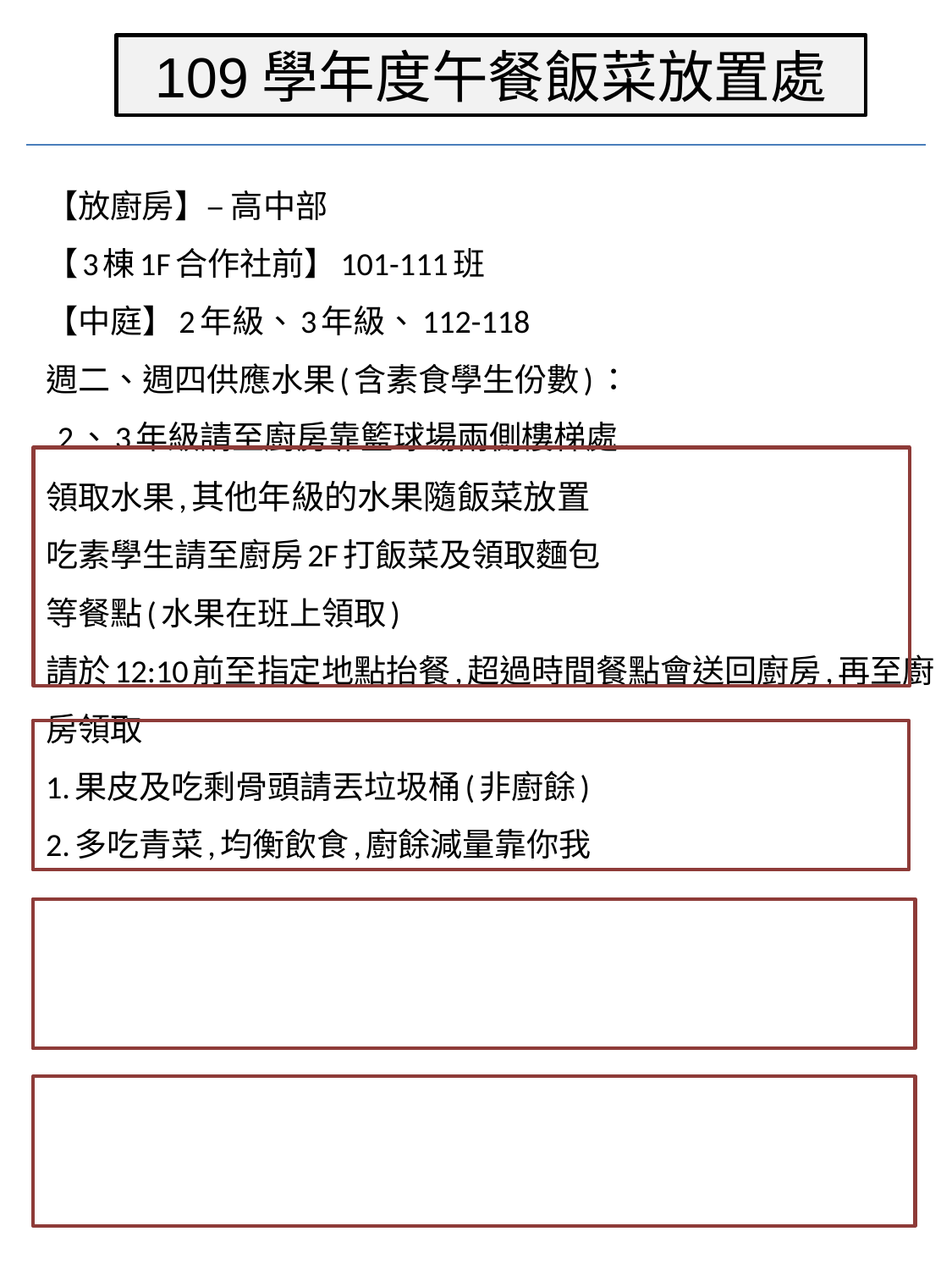

109學年度午餐飯菜放置處
# 【放廚房】– 高中部 【3棟1F合作社前】101-111班 【中庭】2年級、3年級、112-118 週二、週四供應水果(含素食學生份數)： 2、3年級請至廚房靠籃球場兩側樓梯處 領取水果,其他年級的水果隨飯菜放置 吃素學生請至廚房2F打飯菜及領取麵包 等餐點(水果在班上領取) 請於12:10前至指定地點抬餐,超過時間餐點會送回廚房,再至廚房領取 1.果皮及吃剩骨頭請丟垃圾桶(非廚餘) 2.多吃青菜,均衡飲食,廚餘減量靠你我